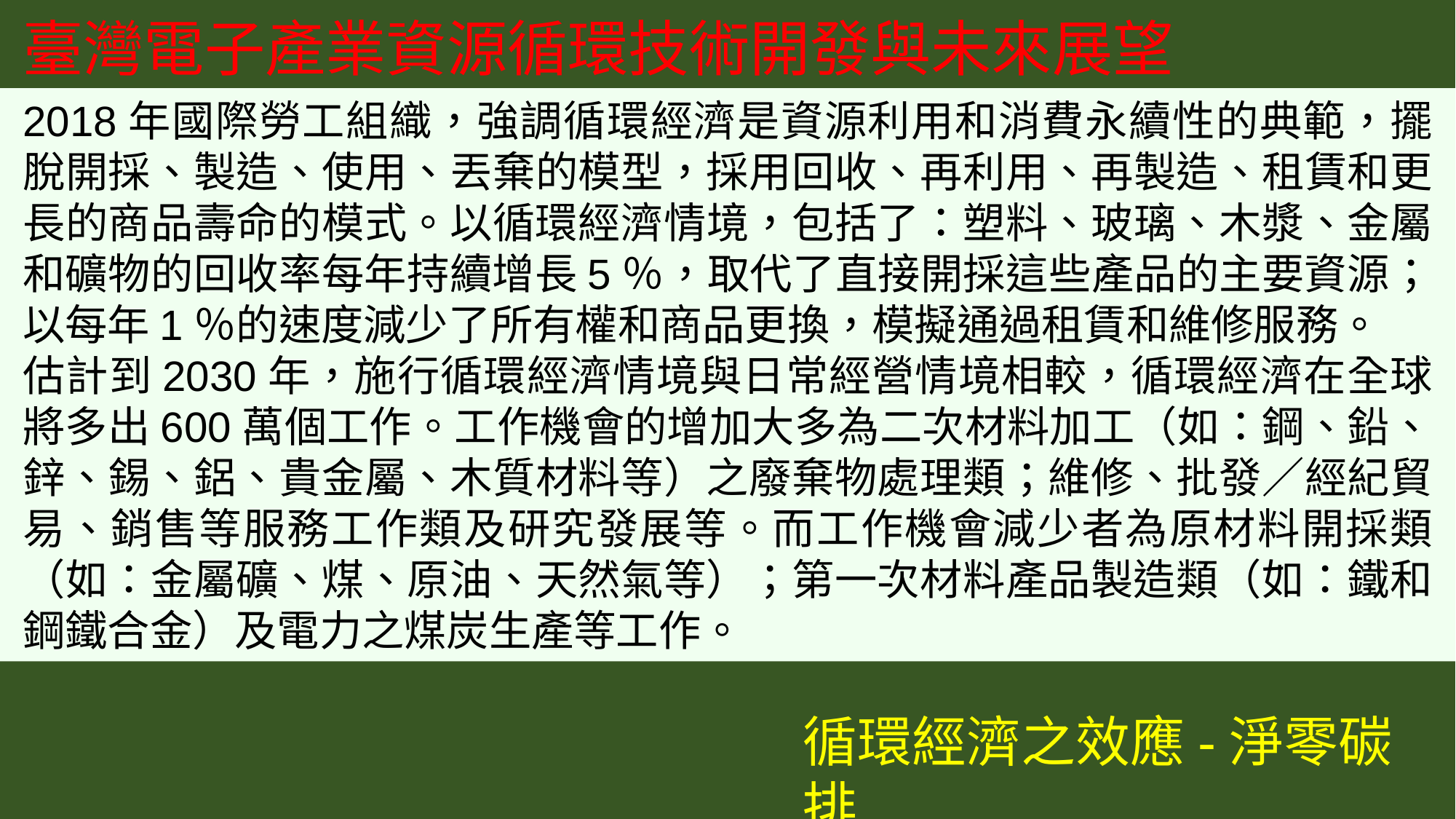

臺灣電子產業資源循環技術開發與未來展望
2018年國際勞工組織，強調循環經濟是資源利用和消費永續性的典範，擺脫開採、製造、使用、丟棄的模型，採用回收、再利用、再製造、租賃和更長的商品壽命的模式。以循環經濟情境，包括了：塑料、玻璃、木漿、金屬和礦物的回收率每年持續增長5％，取代了直接開採這些產品的主要資源；以每年1％的速度減少了所有權和商品更換，模擬通過租賃和維修服務。
估計到2030年，施行循環經濟情境與日常經營情境相較，循環經濟在全球將多出600萬個工作。工作機會的增加大多為二次材料加工（如：鋼、鉛、鋅、錫、鋁、貴金屬、木質材料等）之廢棄物處理類；維修、批發／經紀貿易、銷售等服務工作類及研究發展等。而工作機會減少者為原材料開採類（如：金屬礦、煤、原油、天然氣等）；第一次材料產品製造類（如：鐵和鋼鐵合金）及電力之煤炭生產等工作。
循環經濟之效應-淨零碳排